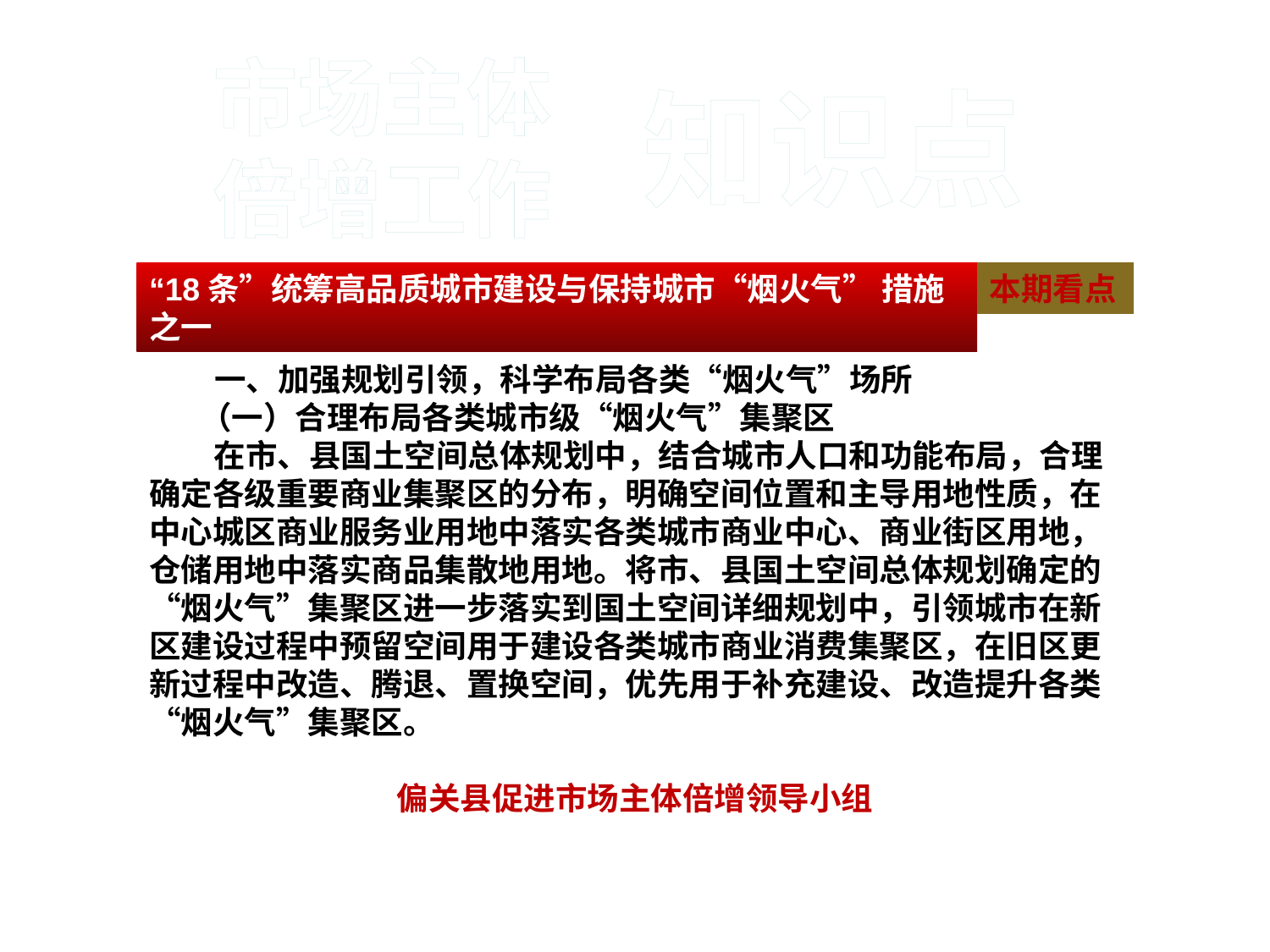

#

市场主体
倍增工作
知识点

        一、加强规划引领，科学布局各类“烟火气”场所
      （一）合理布局各类城市级“烟火气”集聚区
        在市、县国土空间总体规划中，结合城市人口和功能布局，合理确定各级重要商业集聚区的分布，明确空间位置和主导用地性质，在中心城区商业服务业用地中落实各类城市商业中心、商业街区用地，仓储用地中落实商品集散地用地。将市、县国土空间总体规划确定的“烟火气”集聚区进一步落实到国土空间详细规划中，引领城市在新区建设过程中预留空间用于建设各类城市商业消费集聚区，在旧区更新过程中改造、腾退、置换空间，优先用于补充建设、改造提升各类“烟火气”集聚区。

偏关县促进市场主体倍增领导小组
“18条”统筹高品质城市建设与保持城市“烟火气” 措施之一
本期看点